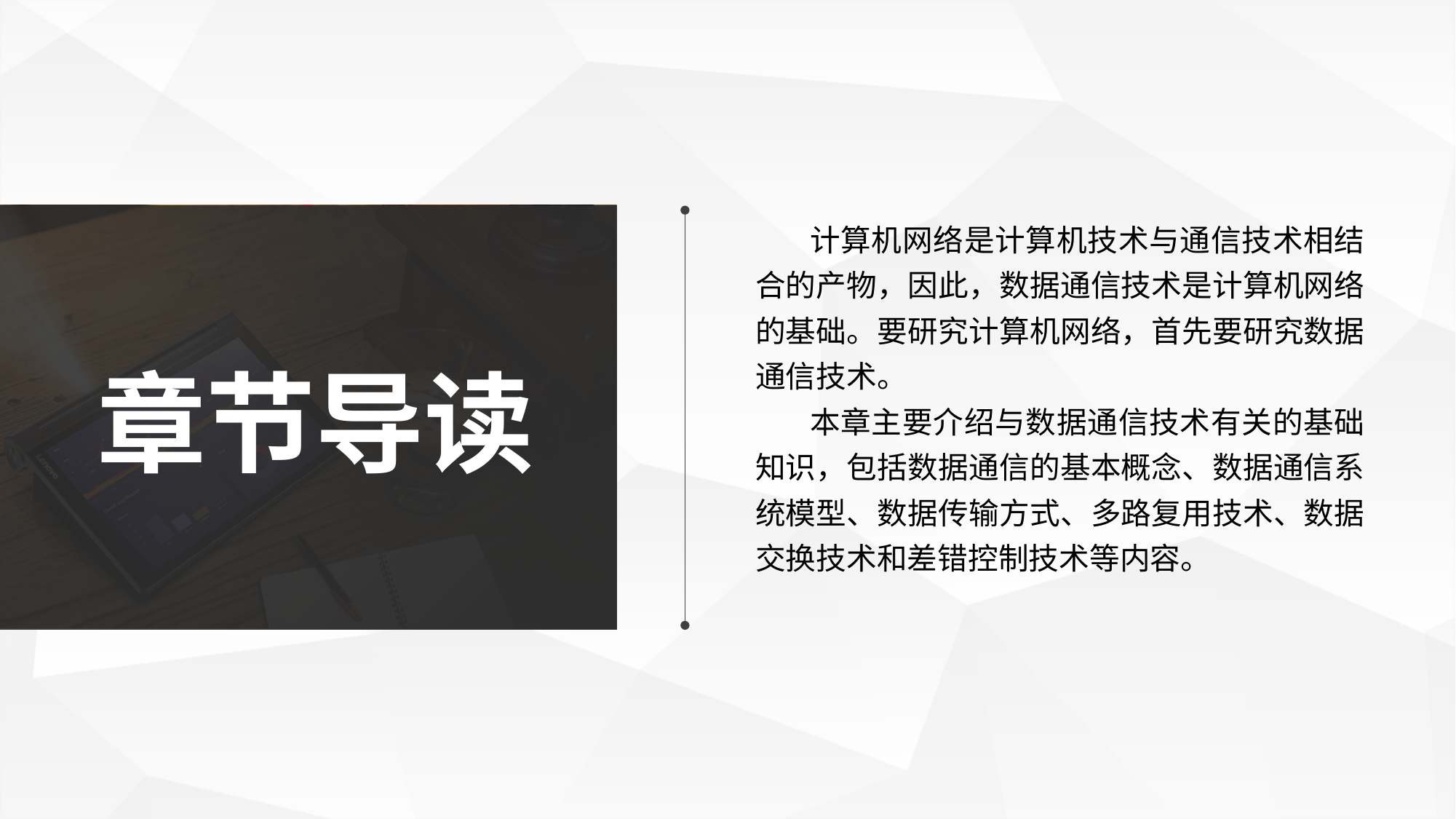

计算机网络是计算机技术与通信技术相结合的产物，因此，数据通信技术是计算机网络的基础。要研究计算机网络，首先要研究数据通信技术。
本章主要介绍与数据通信技术有关的基础知识，包括数据通信的基本概念、数据通信系统模型、数据传输方式、多路复用技术、数据交换技术和差错控制技术等内容。
章节导读